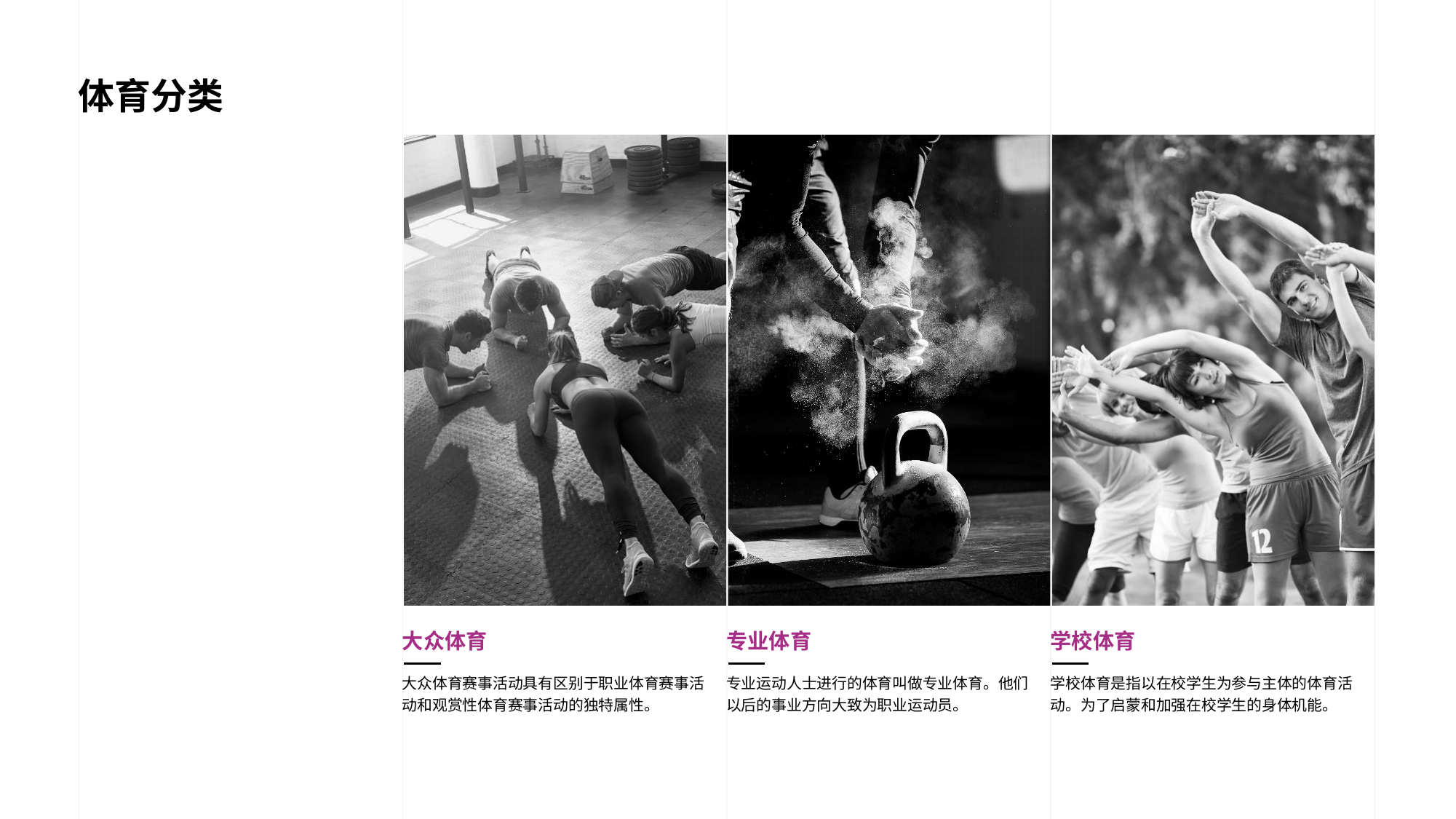

# 体育分类

大众体育
大众体育赛事活动具有区别于职业体育赛事活动和观赏性体育赛事活动的独特属性。

专业体育
专业运动人士进行的体育叫做专业体育。他们以后的事业方向大致为职业运动员。

学校体育
学校体育是指以在校学生为参与主体的体育活动。为了启蒙和加强在校学生的身体机能。